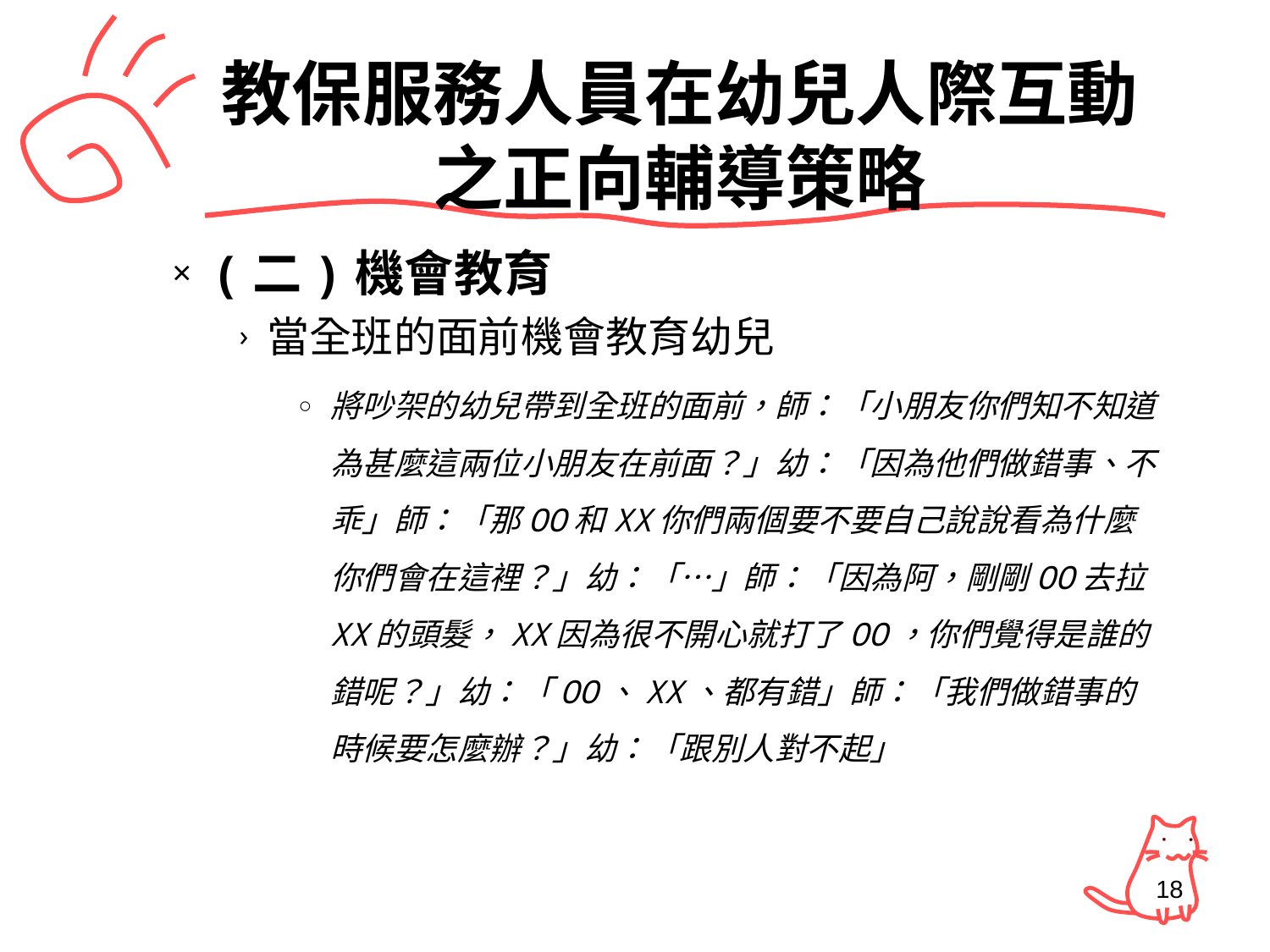

# 教保服務人員在幼兒人際互動之正向輔導策略
(二)機會教育
當全班的面前機會教育幼兒
將吵架的幼兒帶到全班的面前，師：「小朋友你們知不知道為甚麼這兩位小朋友在前面？」幼：「因為他們做錯事、不乖」師：「那OO和XX你們兩個要不要自己說說看為什麼你們會在這裡？」幼：「…」師：「因為阿，剛剛OO去拉XX的頭髮，XX因為很不開心就打了OO，你們覺得是誰的錯呢？」幼：「OO、XX、都有錯」師：「我們做錯事的時候要怎麼辦？」幼：「跟別人對不起」
18